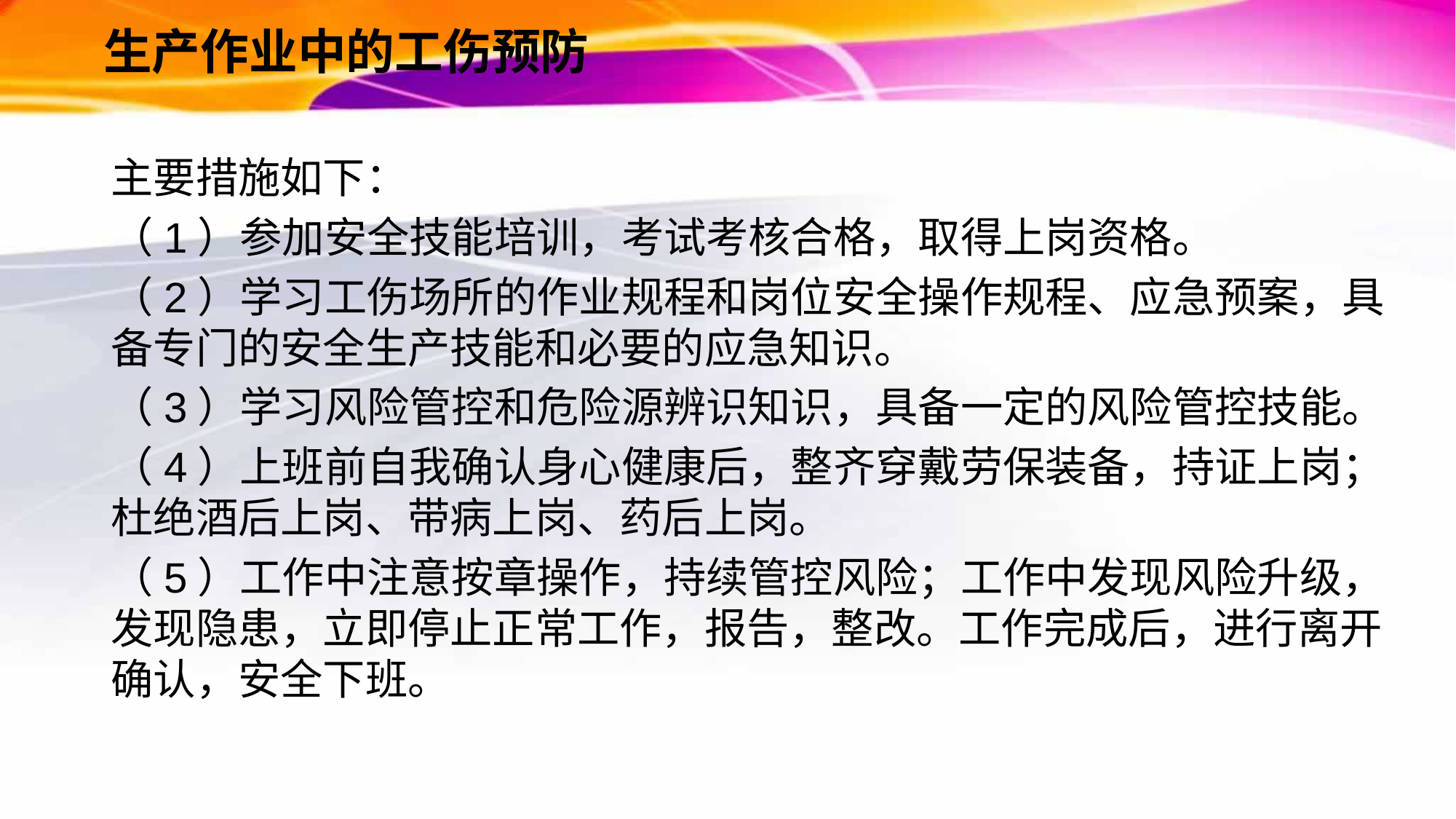

# 生产作业中的工伤预防
主要措施如下：
（1）参加安全技能培训，考试考核合格，取得上岗资格。
（2）学习工伤场所的作业规程和岗位安全操作规程、应急预案，具备专门的安全生产技能和必要的应急知识。
（3）学习风险管控和危险源辨识知识，具备一定的风险管控技能。
（4）上班前自我确认身心健康后，整齐穿戴劳保装备，持证上岗；杜绝酒后上岗、带病上岗、药后上岗。
（5）工作中注意按章操作，持续管控风险；工作中发现风险升级，发现隐患，立即停止正常工作，报告，整改。工作完成后，进行离开确认，安全下班。